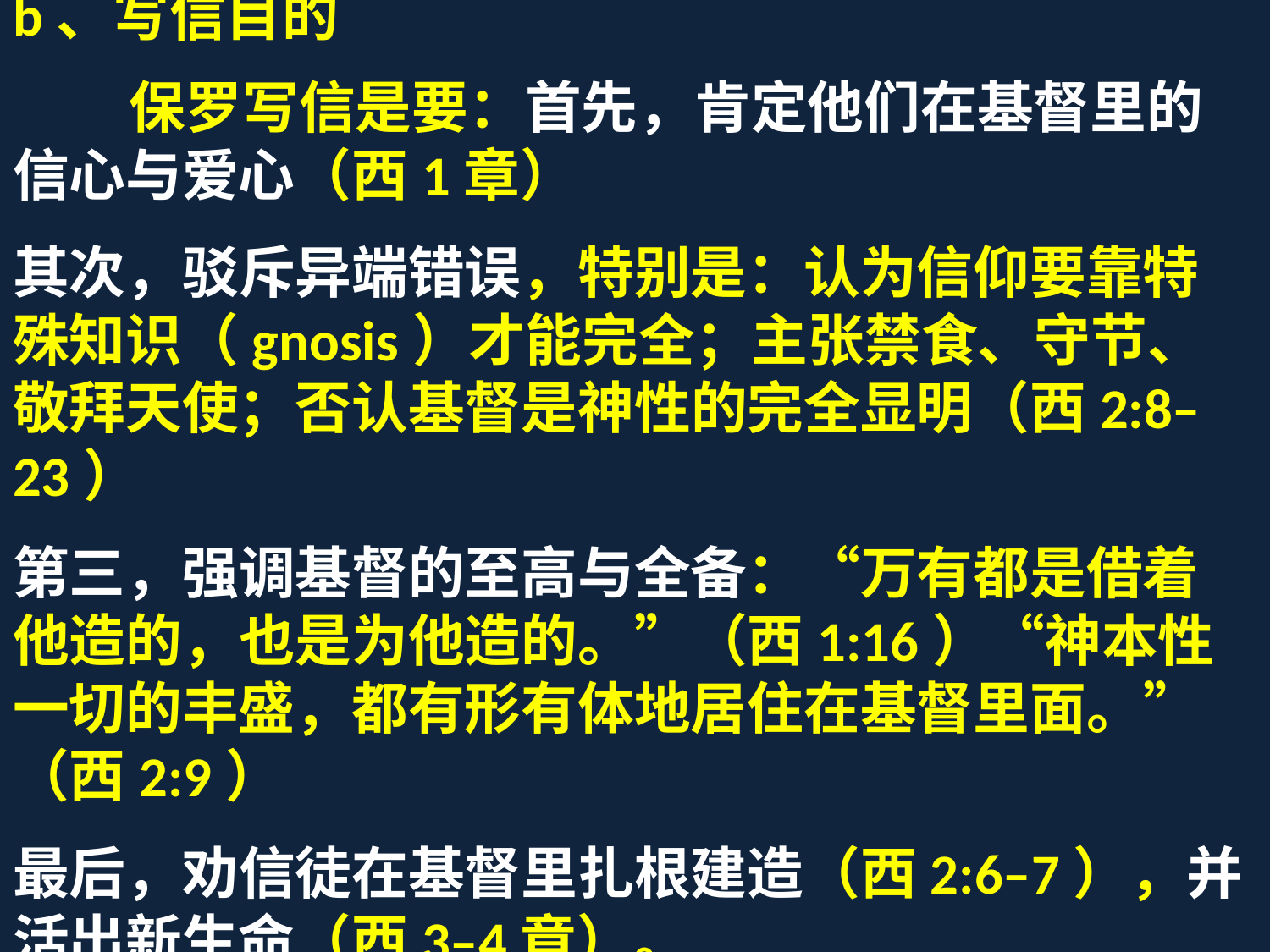

b、写信目的

        保罗写信是要：首先，肯定他们在基督里的信心与爱心（西1章）

其次，驳斥异端错误，特别是：认为信仰要靠特殊知识（gnosis）才能完全；主张禁食、守节、敬拜天使；否认基督是神性的完全显明（西2:8–23）

第三，强调基督的至高与全备：“万有都是借着他造的，也是为他造的。”（西1:16）“神本性一切的丰盛，都有形有体地居住在基督里面。”（西2:9）

最后，劝信徒在基督里扎根建造（西2:6–7），并活出新生命（西3–4章）。